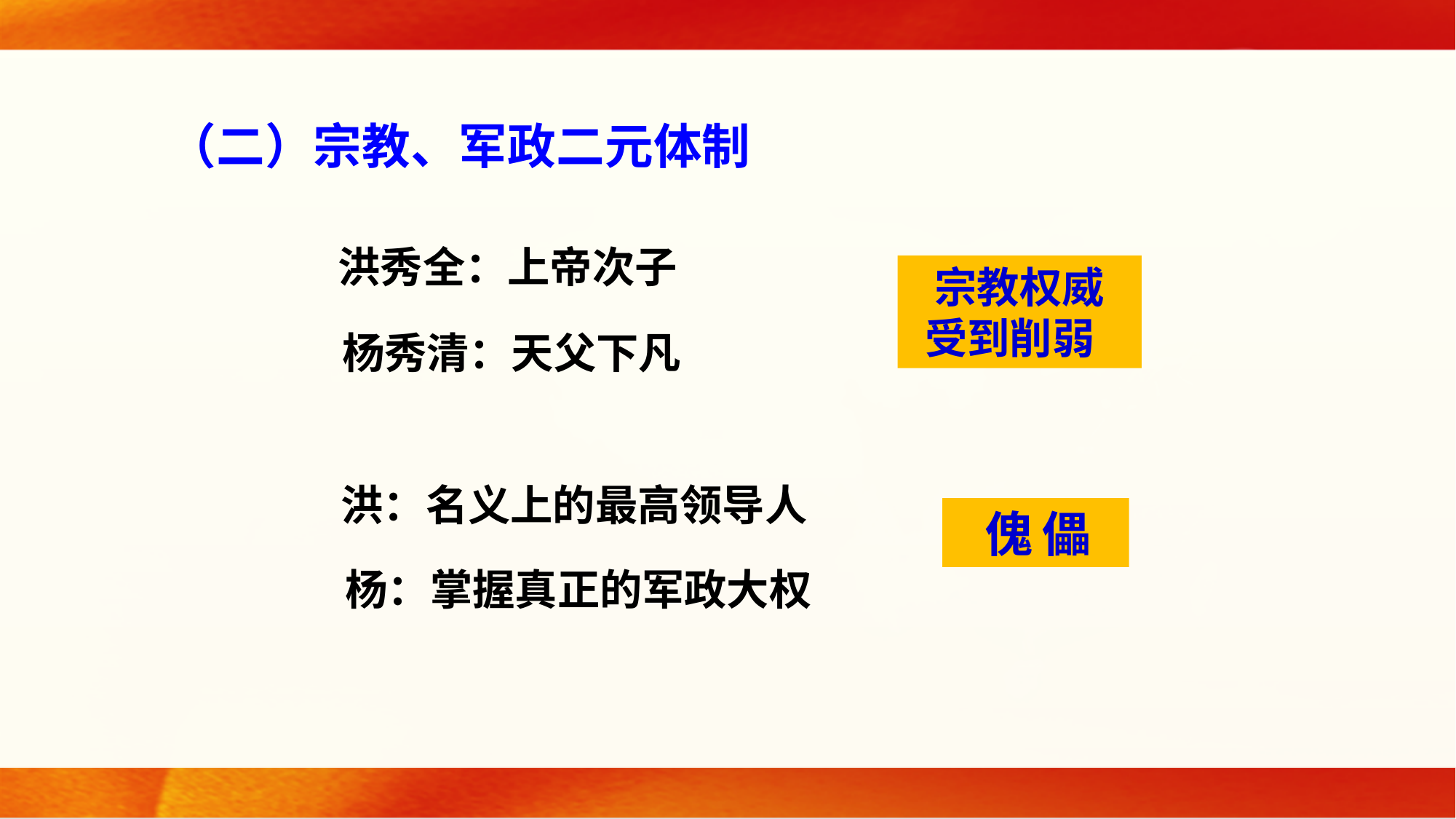

（二）宗教、军政二元体制
洪秀全：上帝次子
宗教权威
受到削弱
 杨秀清：天父下凡
洪：名义上的最高领导人
 傀儡
 杨：掌握真正的军政大权